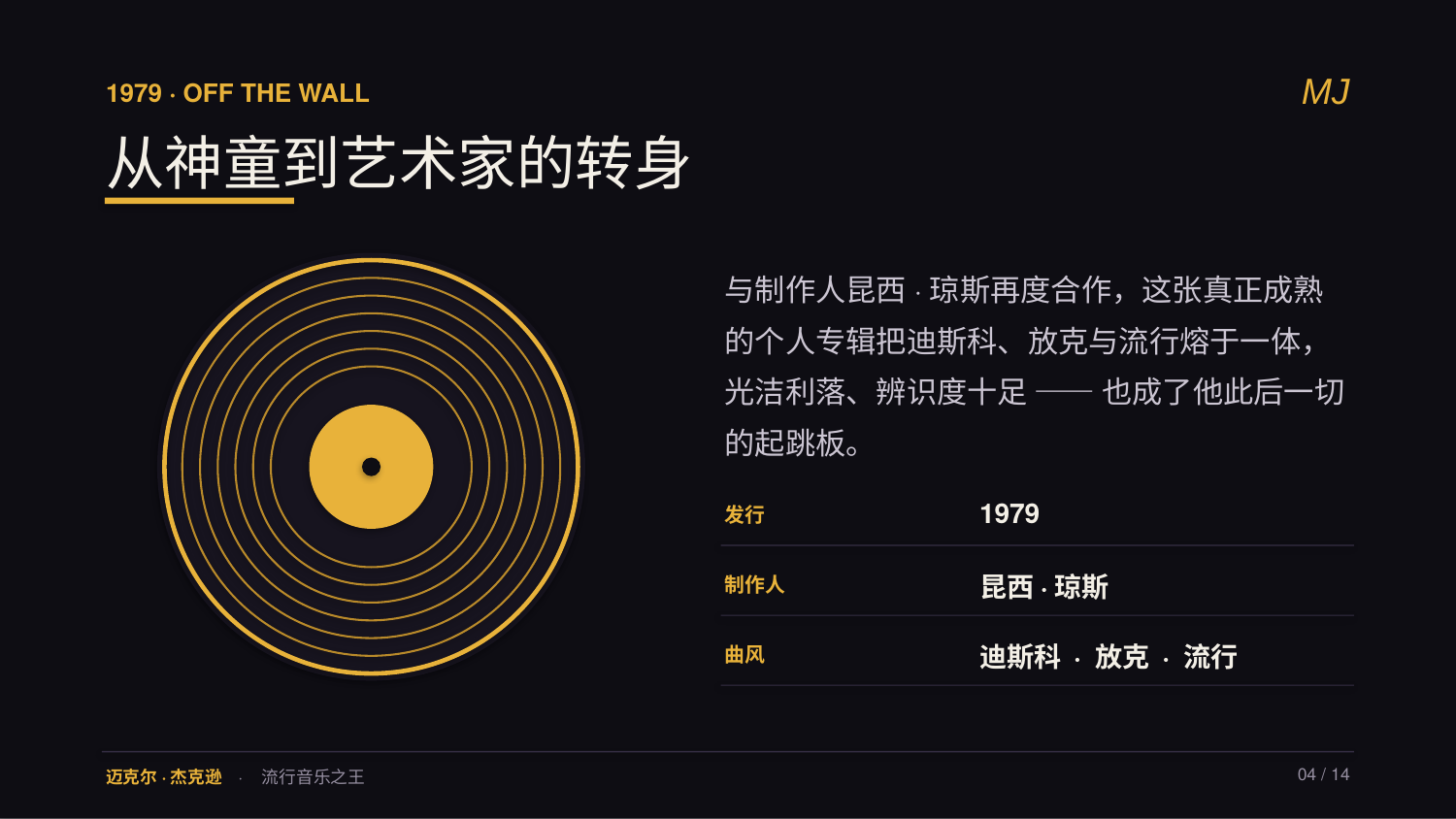

MJ
1979 · OFF THE WALL
从神童到艺术家的转身

与制作人昆西·琼斯再度合作，这张真正成熟的个人专辑把迪斯科、放克与流行熔于一体，光洁利落、辨识度十足 —— 也成了他此后一切的起跳板。

1979
发行

昆西·琼斯
制作人

迪斯科 · 放克 · 流行
曲风

迈克尔·杰克逊   ·   流行音乐之王
04 / 14